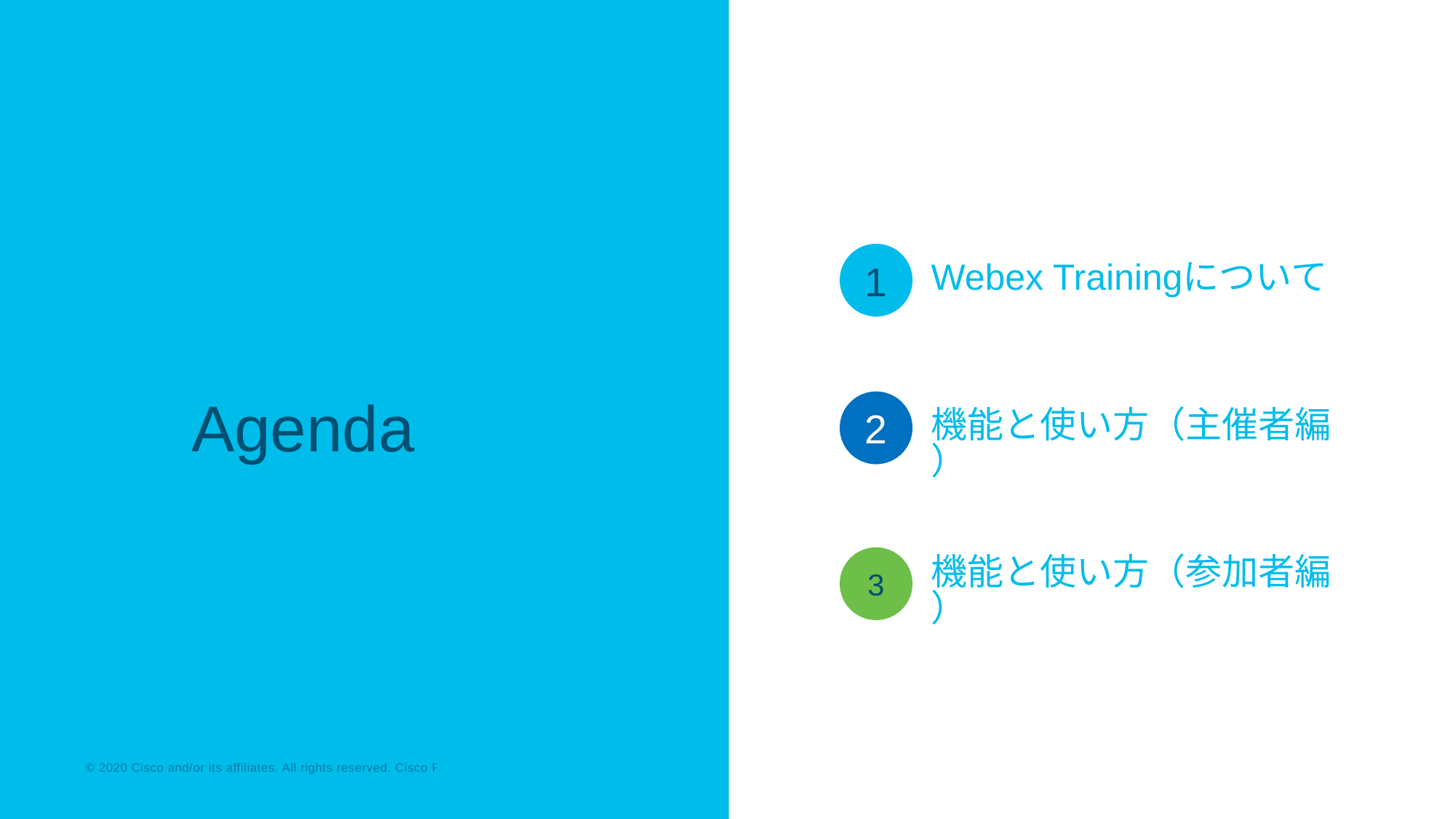

1
Webex Trainingについて
2
機能と使い方（主催者編）
3
機能と使い方（参加者編）
# Agenda